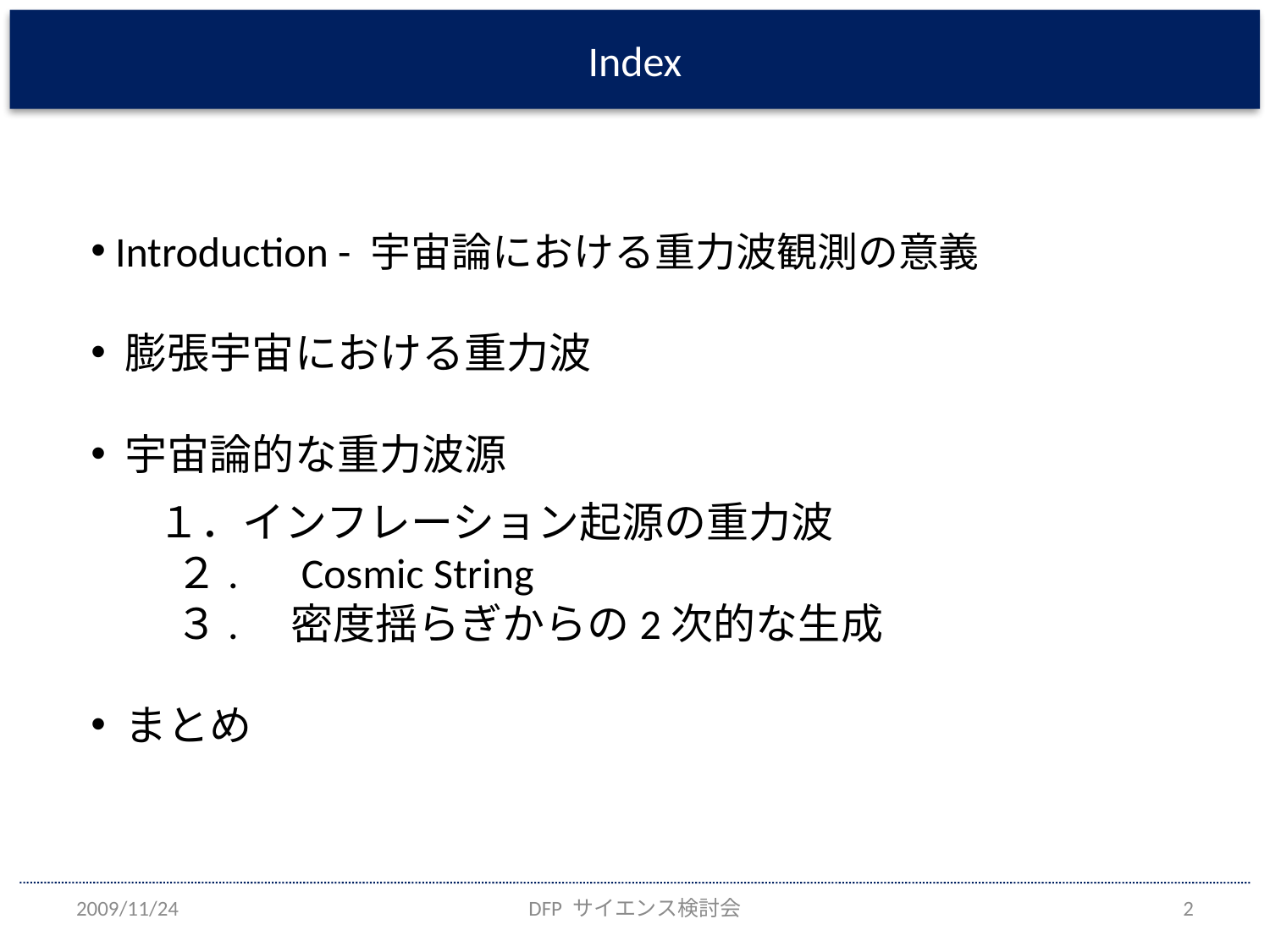

Index
 Introduction - 宇宙論における重力波観測の意義

 膨張宇宙における重力波

 宇宙論的な重力波源

      １．インフレーション起源の重力波
　　２.　Cosmic String
　　３.　密度揺らぎからの2次的な生成

 まとめ
2009/11/24
DFP サイエンス検討会
2